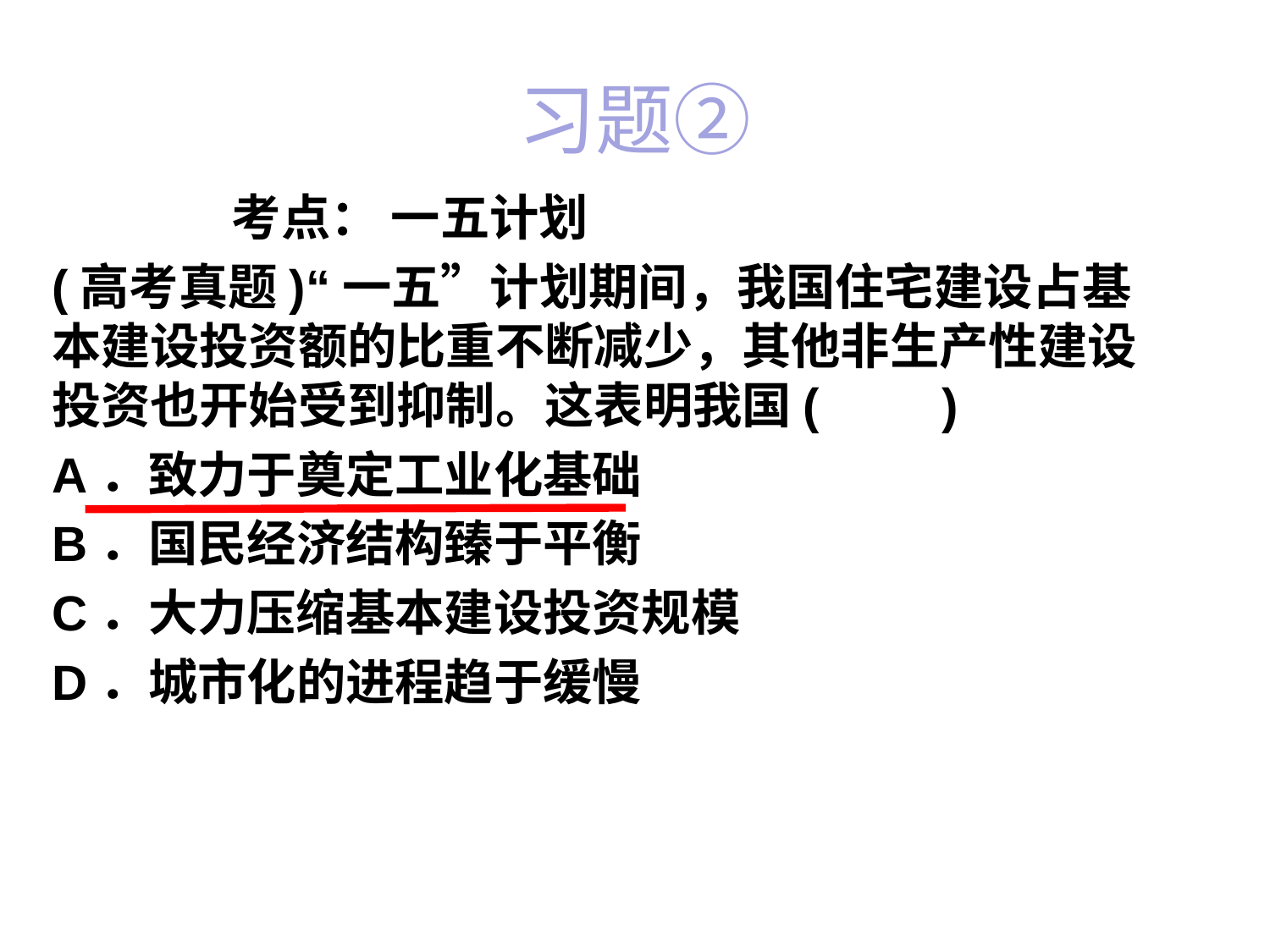

# 习题②

               考点： 一五计划
(高考真题)“一五”计划期间，我国住宅建设占基本建设投资额的比重不断减少，其他非生产性建设投资也开始受到抑制。这表明我国(　　)
A．致力于奠定工业化基础
B．国民经济结构臻于平衡
C．大力压缩基本建设投资规模
D．城市化的进程趋于缓慢